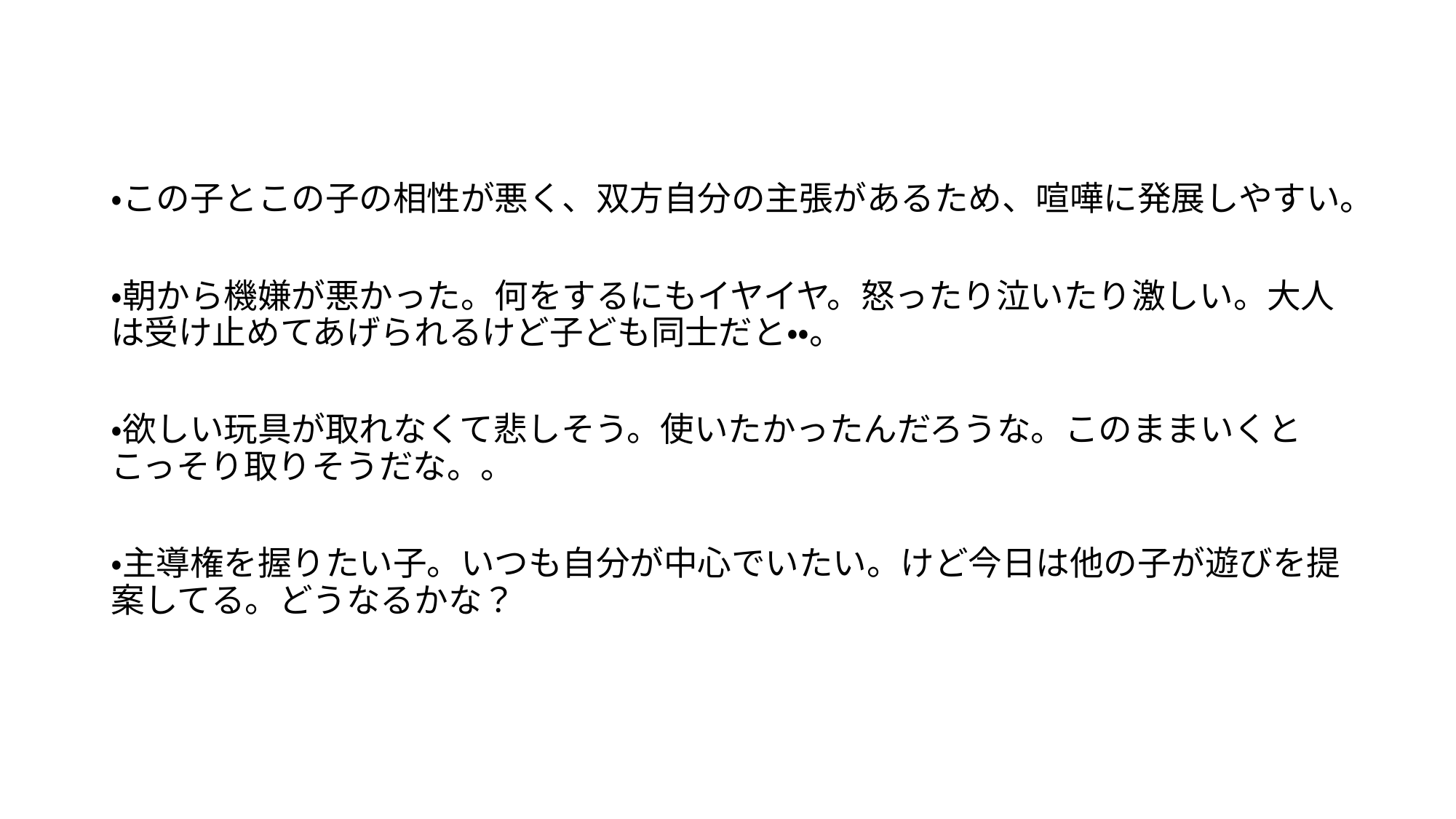

・この子とこの子の相性が悪く、双方自分の主張があるため、喧嘩に発展しやすい。

・朝から機嫌が悪かった。何をするにもイヤイヤ。怒ったり泣いたり激しい。大人は受け止めてあげられるけど子ども同士だと・・。

・欲しい玩具が取れなくて悲しそう。使いたかったんだろうな。このままいくとこっそり取りそうだな。。

・主導権を握りたい子。いつも自分が中心でいたい。けど今日は他の子が遊びを提案してる。どうなるかな？